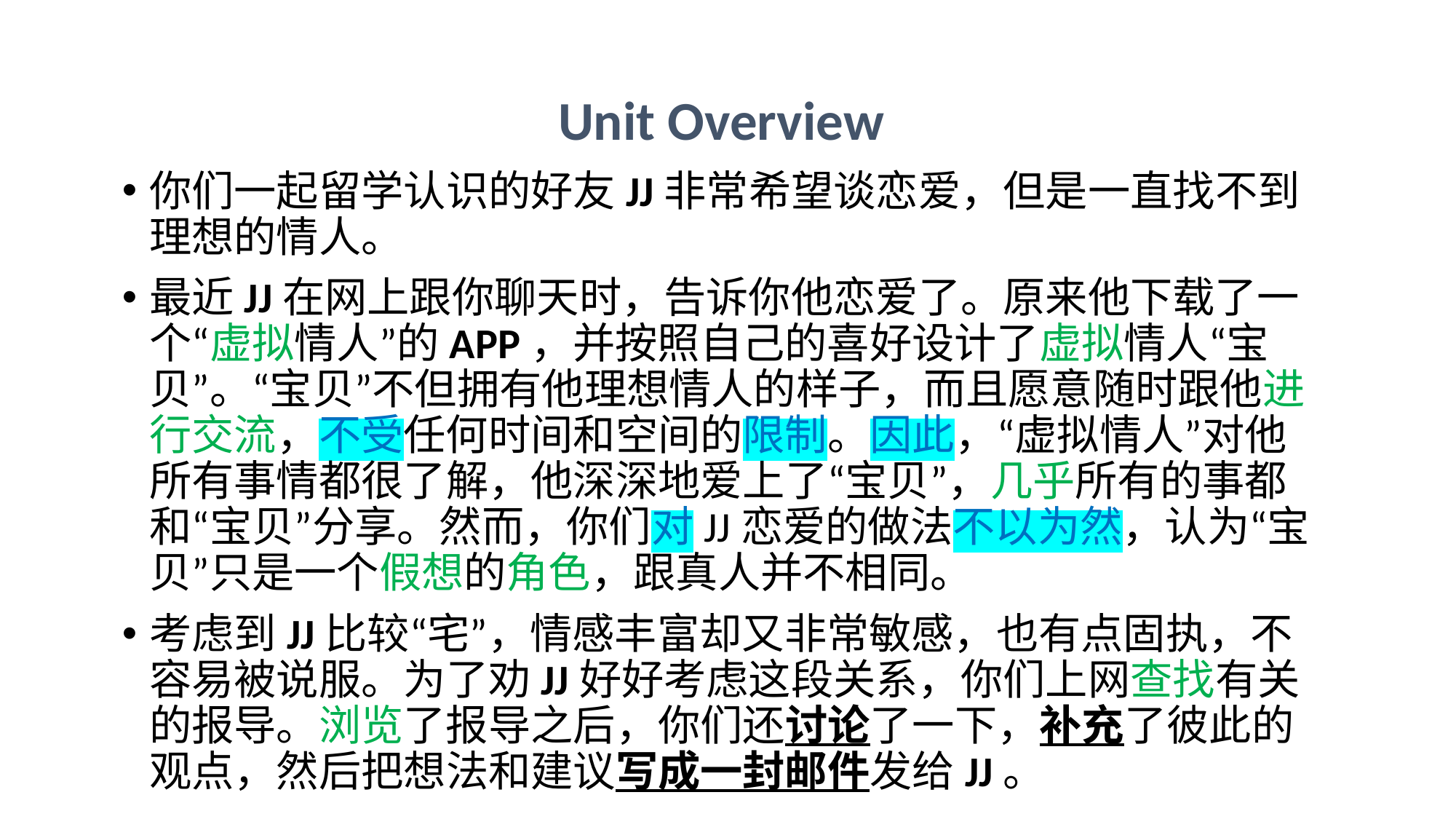

# Unit Overview
你们一起留学认识的好友JJ非常希望谈恋爱，但是一直找不到理想的情人。
最近JJ在网上跟你聊天时，告诉你他恋爱了。原来他下载了一个“虚拟情人”的APP，并按照自己的喜好设计了虚拟情人“宝贝”。“宝贝”不但拥有他理想情人的样子，而且愿意随时跟他进行交流，不受任何时间和空间的限制。因此，“虚拟情人”对他所有事情都很了解，他深深地爱上了“宝贝”，几乎所有的事都和“宝贝”分享。然而，你们对JJ恋爱的做法不以为然，认为“宝贝”只是一个假想的角色，跟真人并不相同。
考虑到JJ比较“宅”，情感丰富却又非常敏感，也有点固执，不容易被说服。为了劝JJ好好考虑这段关系，你们上网查找有关的报导。浏览了报导之后，你们还讨论了一下，补充了彼此的观点，然后把想法和建议写成一封邮件发给JJ。